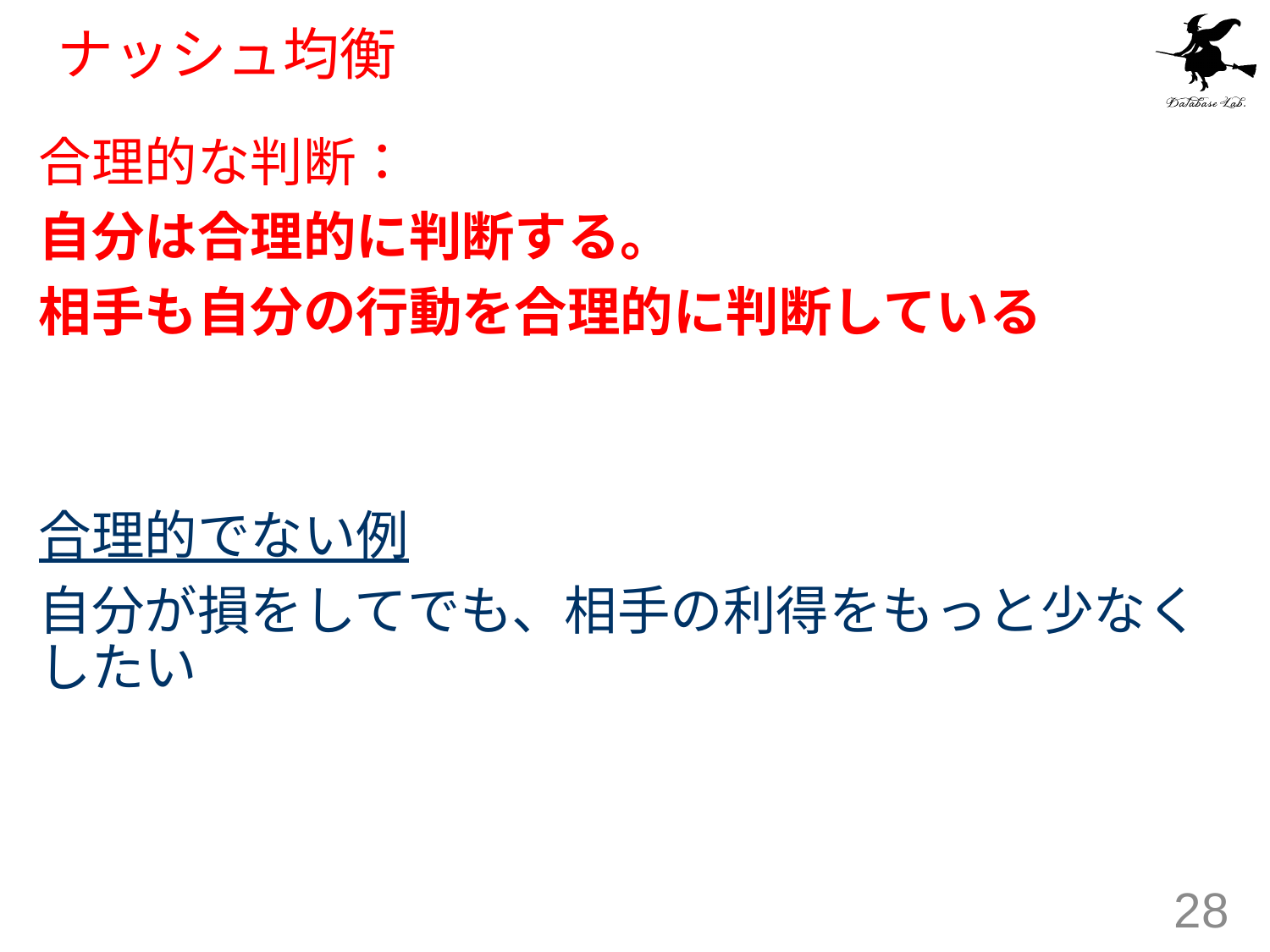

# ナッシュ均衡

合理的な判断：
自分は合理的に判断する。
相手も自分の行動を合理的に判断している

合理的でない例
自分が損をしてでも、相手の利得をもっと少なくしたい
28